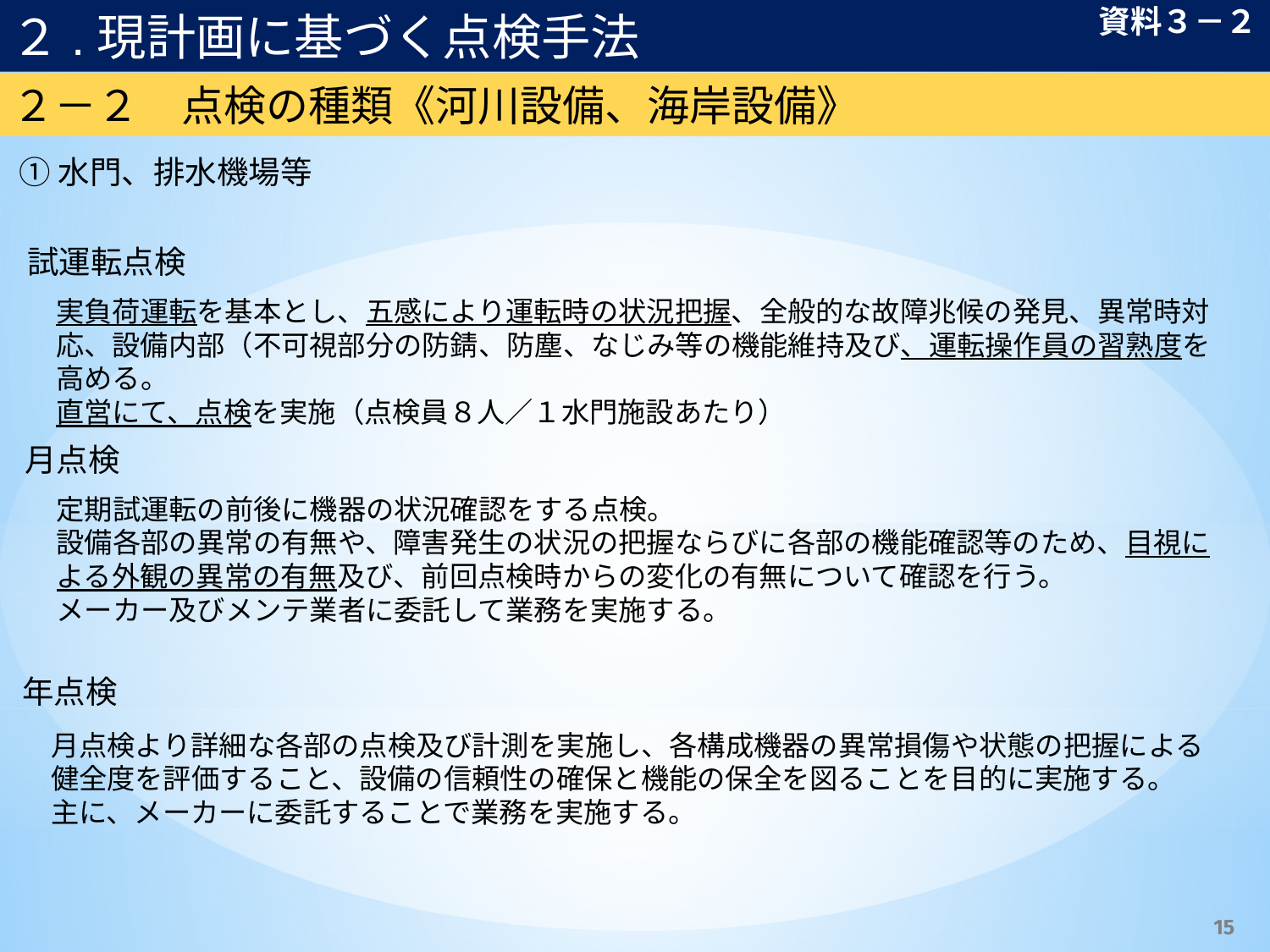

２.現計画に基づく点検手法
資料３－２
２－２　点検の種類《河川設備、海岸設備》
①水門、排水機場等
試運転点検
実負荷運転を基本とし、五感により運転時の状況把握、全般的な故障兆候の発見、異常時対応、設備内部（不可視部分の防錆、防塵、なじみ等の機能維持及び、運転操作員の習熟度を高める。
直営にて、点検を実施（点検員８人／１水門施設あたり）

月点検
定期試運転の前後に機器の状況確認をする点検。
設備各部の異常の有無や、障害発生の状況の把握ならびに各部の機能確認等のため、目視による外観の異常の有無及び、前回点検時からの変化の有無について確認を行う。
メーカー及びメンテ業者に委託して業務を実施する。
年点検
月点検より詳細な各部の点検及び計測を実施し、各構成機器の異常損傷や状態の把握による健全度を評価すること、設備の信頼性の確保と機能の保全を図ることを目的に実施する。
主に、メーカーに委託することで業務を実施する。
15